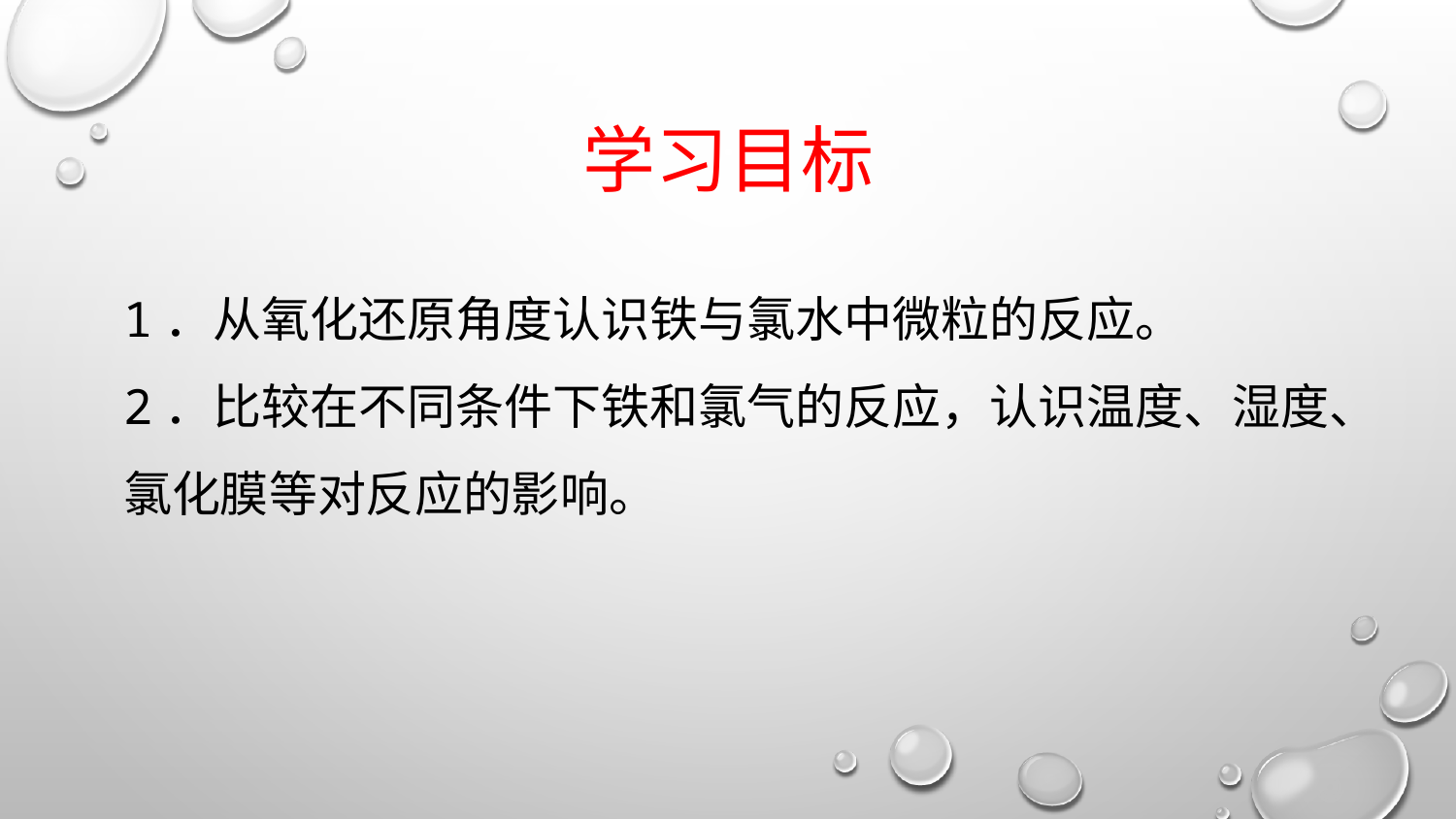

# 学习目标
1．从氧化还原角度认识铁与氯水中微粒的反应。
2．比较在不同条件下铁和氯气的反应，认识温度、湿度、氯化膜等对反应的影响。